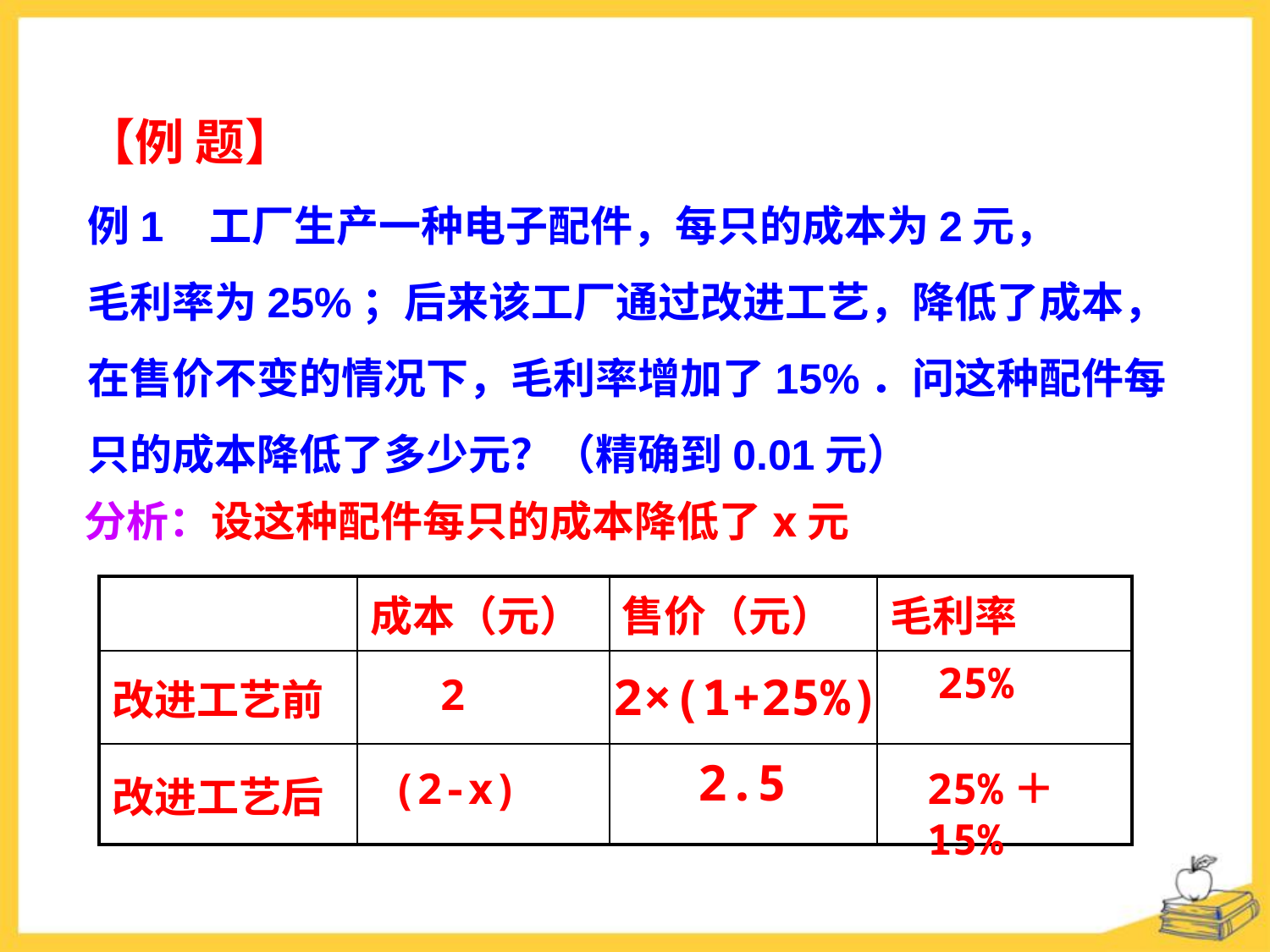

【例 题】
例1   工厂生产一种电子配件，每只的成本为2元，
毛利率为25%；后来该工厂通过改进工艺，降低了成本，
在售价不变的情况下，毛利率增加了15%．问这种配件每
只的成本降低了多少元？（精确到0.01元）
分析：设这种配件每只的成本降低了x元
|  | 成本（元） | 售价（元） | 毛利率 |
| --- | --- | --- | --- |
| 改进工艺前 |  |  |  |
| 改进工艺后 |  |  |  |
25%
2×(1+25%)
2
2.5
(2-x)
25%＋15%